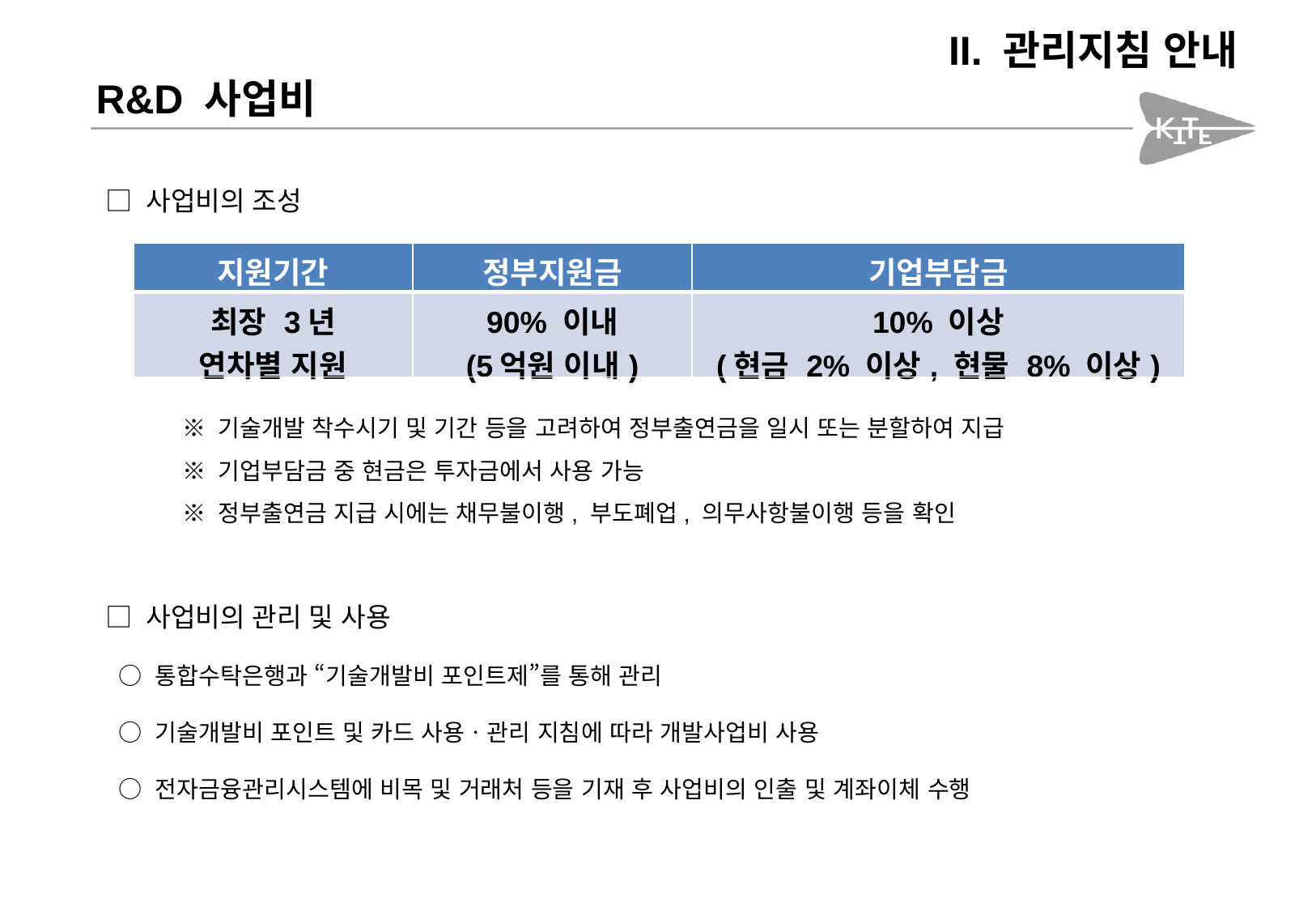

II. 관리지침 안내
R&D 사업비
□ 사업비의 조성
| 지원기간 | 정부지원금 | 기업부담금 |
| --- | --- | --- |
| 최장 3년 연차별 지원 | 90% 이내 (5억원 이내) | 10% 이상 (현금 2% 이상, 현물 8% 이상) |
※ 기술개발 착수시기 및 기간 등을 고려하여 정부출연금을 일시 또는 분할하여 지급
※ 기업부담금 중 현금은 투자금에서 사용 가능
※ 정부출연금 지급 시에는 채무불이행, 부도폐업, 의무사항불이행 등을 확인
□ 사업비의 관리 및 사용
  ○ 통합수탁은행과 “기술개발비 포인트제”를 통해 관리
  ○ 기술개발비 포인트 및 카드 사용ㆍ관리 지침에 따라 개발사업비 사용
  ○ 전자금융관리시스템에 비목 및 거래처 등을 기재 후 사업비의 인출 및 계좌이체 수행